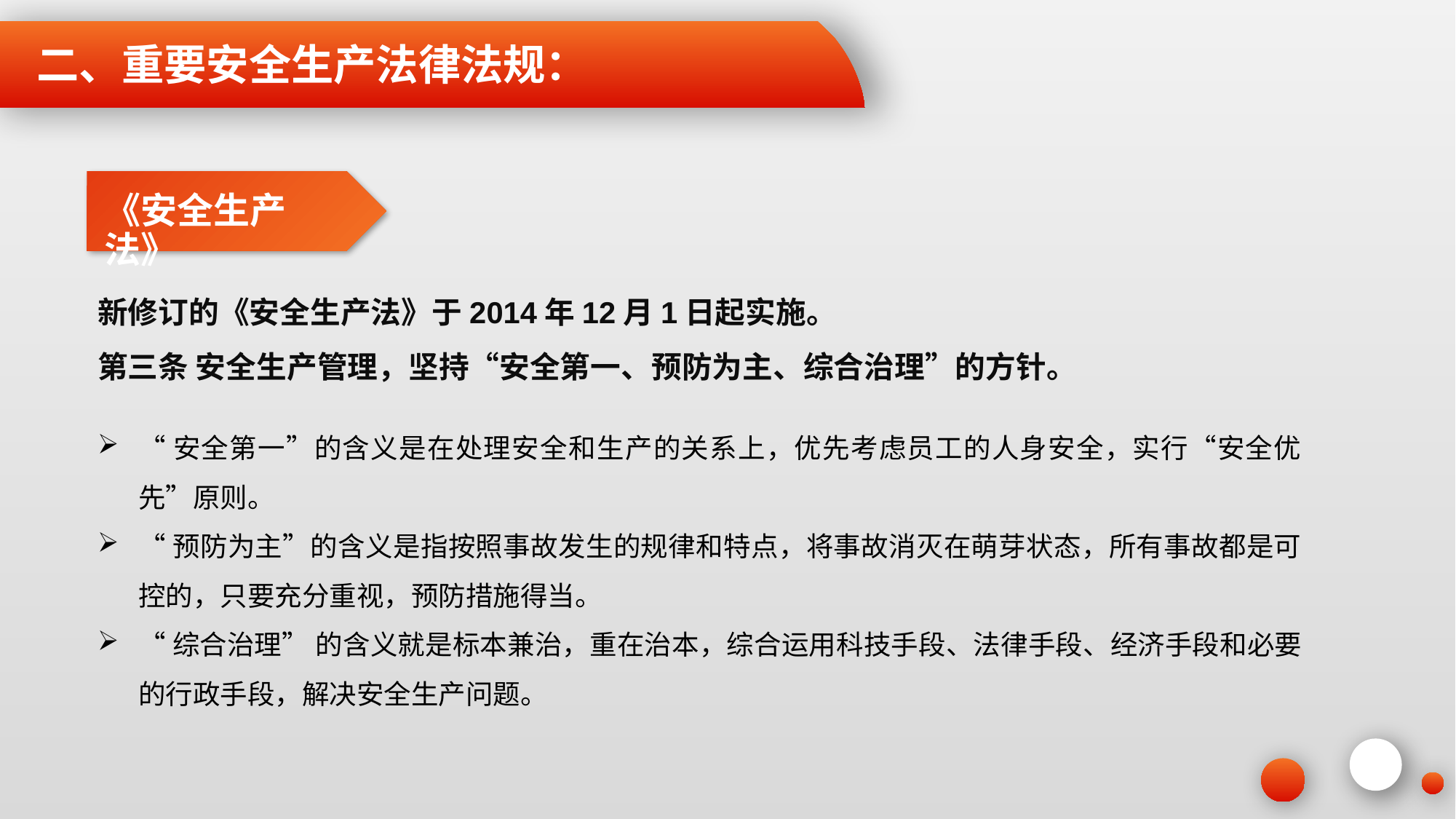

二、重要安全生产法律法规：

《安全生产法》
新修订的《安全生产法》于2014年12月1日起实施。
第三条 安全生产管理，坚持“安全第一、预防为主、综合治理”的方针。
“安全第一”的含义是在处理安全和生产的关系上，优先考虑员工的人身安全，实行“安全优先”原则。
“预防为主”的含义是指按照事故发生的规律和特点，将事故消灭在萌芽状态，所有事故都是可控的，只要充分重视，预防措施得当。
“综合治理” 的含义就是标本兼治，重在治本，综合运用科技手段、法律手段、经济手段和必要的行政手段，解决安全生产问题。